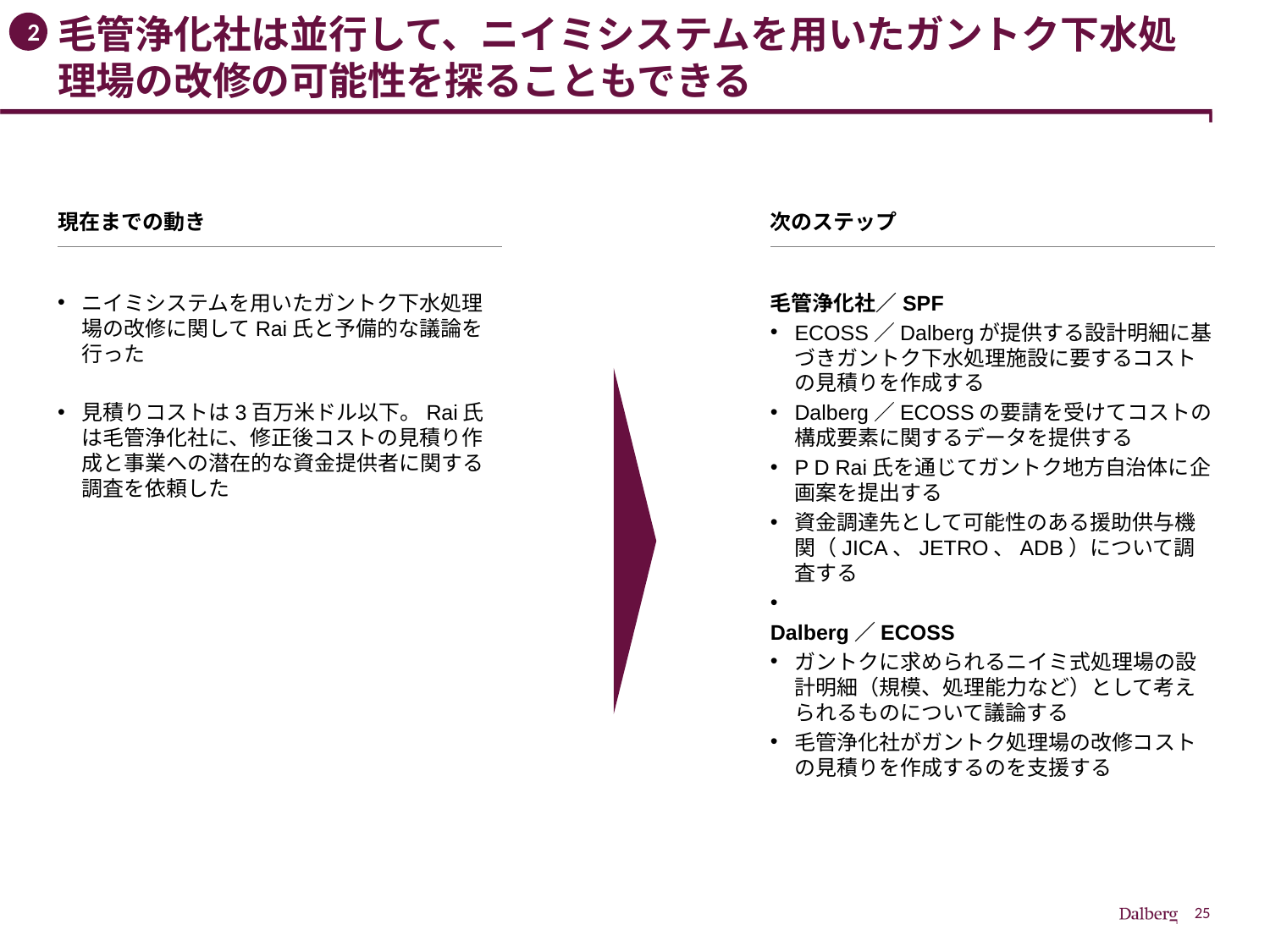

2
# 毛管浄化社は並行して、ニイミシステムを用いたガントク下水処理場の改修の可能性を探ることもできる
現在までの動き
次のステップ
ニイミシステムを用いたガントク下水処理場の改修に関してRai氏と予備的な議論を行った

見積りコストは3百万米ドル以下。Rai氏は毛管浄化社に、修正後コストの見積り作成と事業への潜在的な資金提供者に関する調査を依頼した
毛管浄化社／SPF
ECOSS／Dalbergが提供する設計明細に基づきガントク下水処理施設に要するコストの見積りを作成する
Dalberg／ECOSSの要請を受けてコストの構成要素に関するデータを提供する
P D Rai氏を通じてガントク地方自治体に企画案を提出する
資金調達先として可能性のある援助供与機関（JICA、JETRO、ADB）について調査する

Dalberg／ECOSS
ガントクに求められるニイミ式処理場の設計明細（規模、処理能力など）として考えられるものについて議論する
毛管浄化社がガントク処理場の改修コストの見積りを作成するのを支援する